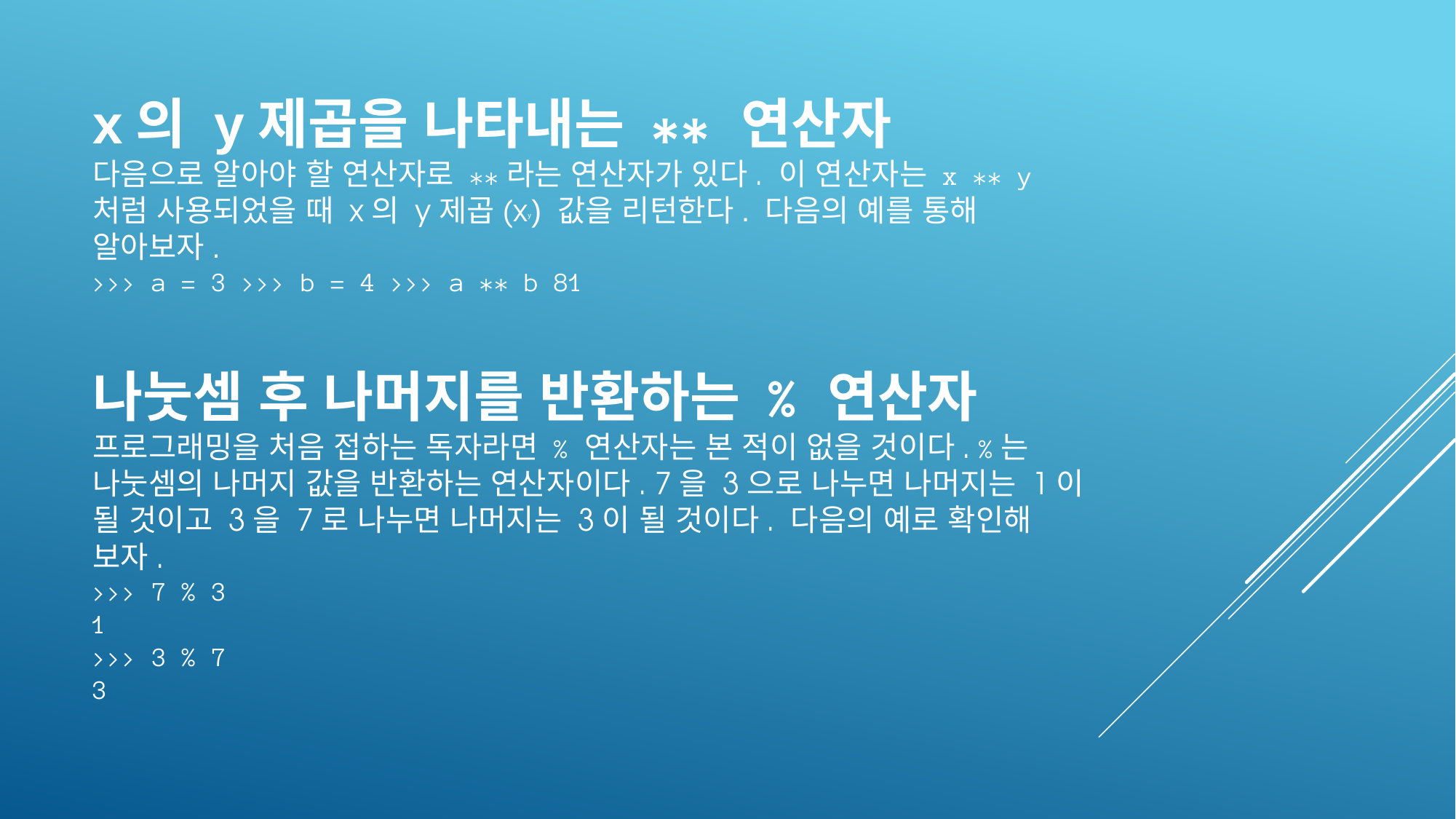

x의 y제곱을 나타내는 ** 연산자
다음으로 알아야 할 연산자로 **라는 연산자가 있다. 이 연산자는 x ** y처럼 사용되었을 때 x의 y제곱(xy) 값을 리턴한다. 다음의 예를 통해 알아보자.
>>> a = 3 >>> b = 4 >>> a ** b 81

나눗셈 후 나머지를 반환하는 % 연산자
프로그래밍을 처음 접하는 독자라면 % 연산자는 본 적이 없을 것이다. %는 나눗셈의 나머지 값을 반환하는 연산자이다. 7을 3으로 나누면 나머지는 1이 될 것이고 3을 7로 나누면 나머지는 3이 될 것이다. 다음의 예로 확인해 보자.
>>> 7 % 3
1
>>> 3 % 7
3